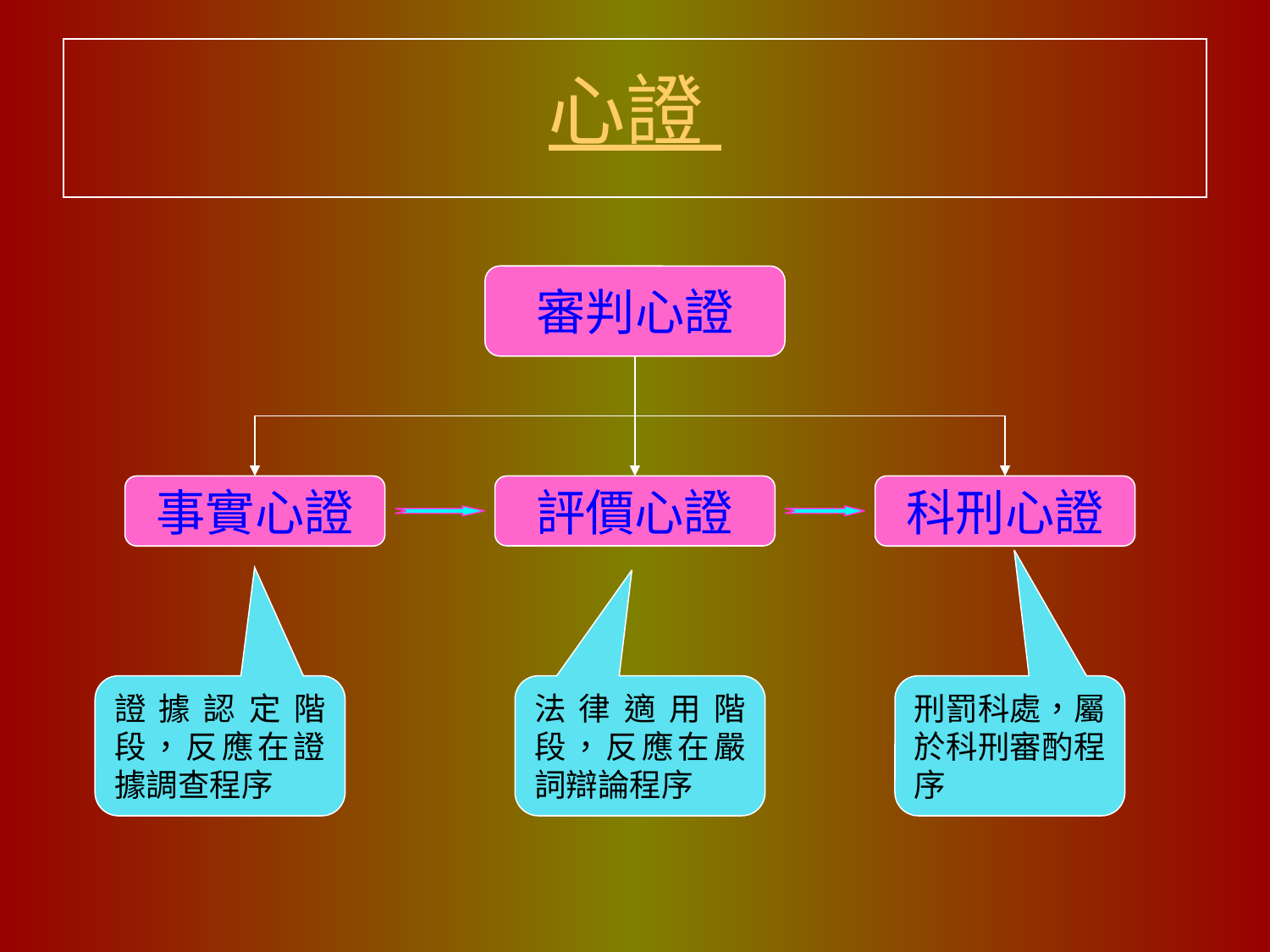

# 心證
審判心證
事實心證
評價心證
科刑心證

證據認定階段，反應在證據調查程序
法律適用階段，反應在嚴詞辯論程序
刑罰科處，屬於科刑審酌程序